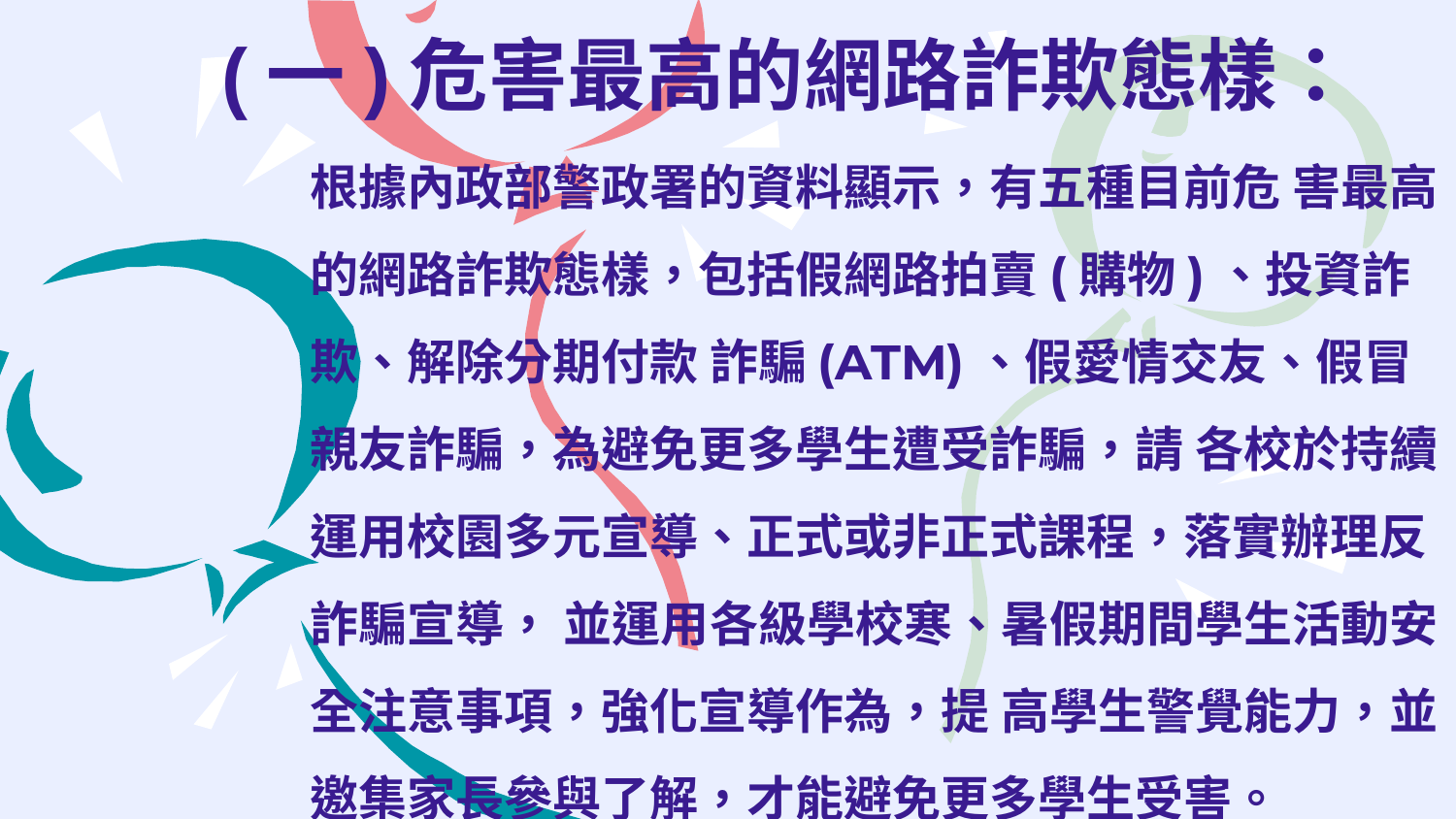

4
# (一)危害最高的網路詐欺態樣：
根據內政部警政署的資料顯示，有五種目前危 害最高的網路詐欺態樣，包括假網路拍賣(購物)、投資詐欺、解除分期付款 詐騙(ATM)、假愛情交友、假冒親友詐騙，為避免更多學生遭受詐騙，請 各校於持續運用校園多元宣導、正式或非正式課程，落實辦理反詐騙宣導， 並運用各級學校寒、暑假期間學生活動安全注意事項，強化宣導作為，提 高學生警覺能力，並邀集家長參與了解，才能避免更多學生受害。